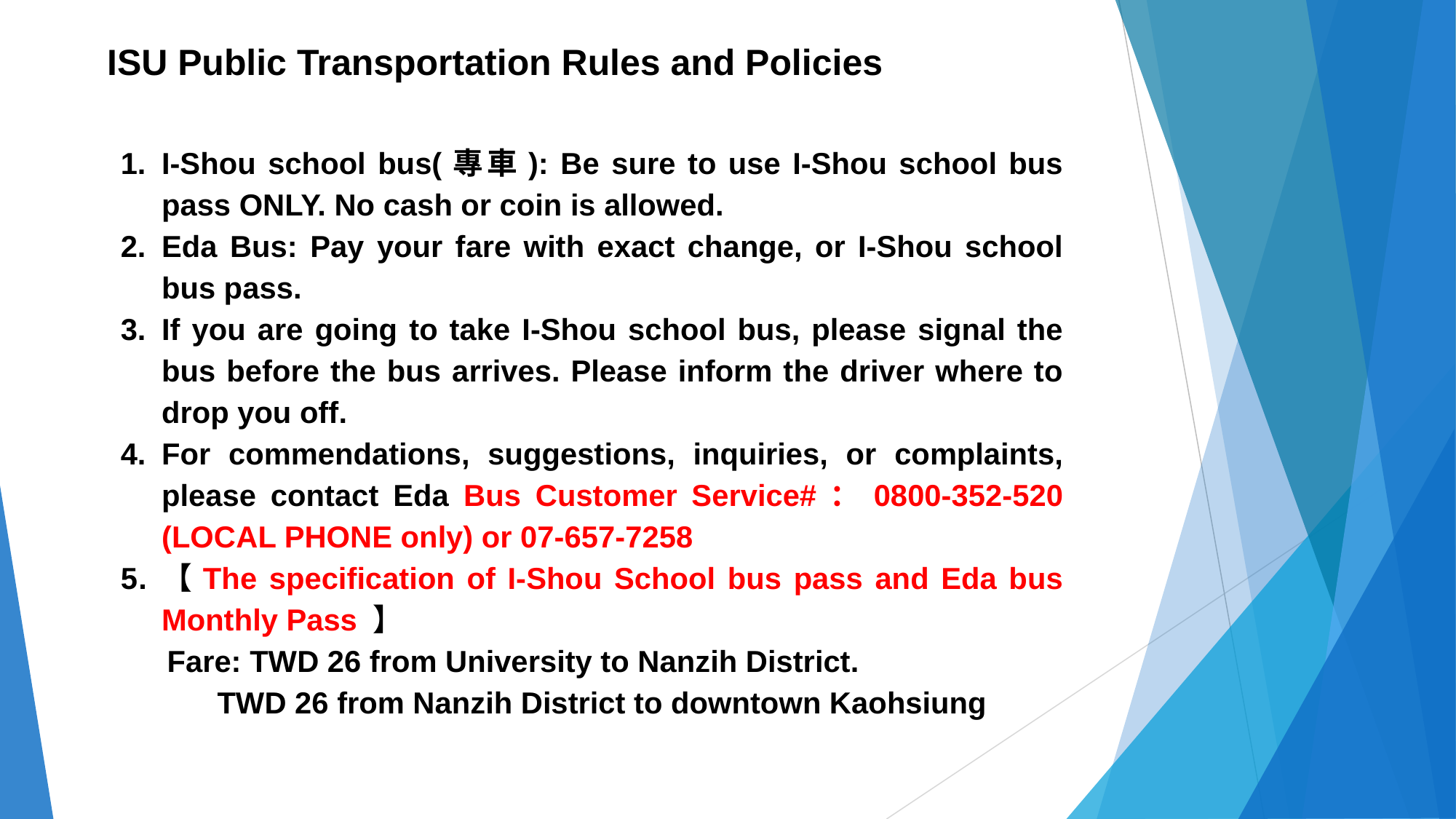

ISU Public Transportation Rules and Policies
I-Shou school bus(專車): Be sure to use I-Shou school bus pass ONLY. No cash or coin is allowed.
Eda Bus: Pay your fare with exact change, or I-Shou school bus pass.
If you are going to take I-Shou school bus, please signal the bus before the bus arrives. Please inform the driver where to drop you off.
For commendations, suggestions, inquiries, or complaints, please contact Eda Bus Customer Service#：0800-352-520 (LOCAL PHONE only) or 07-657-7258
【The specification of I-Shou School bus pass and Eda bus Monthly Pass 】
   Fare: TWD 26 from University to Nanzih District.
         TWD 26 from Nanzih District to downtown Kaohsiung